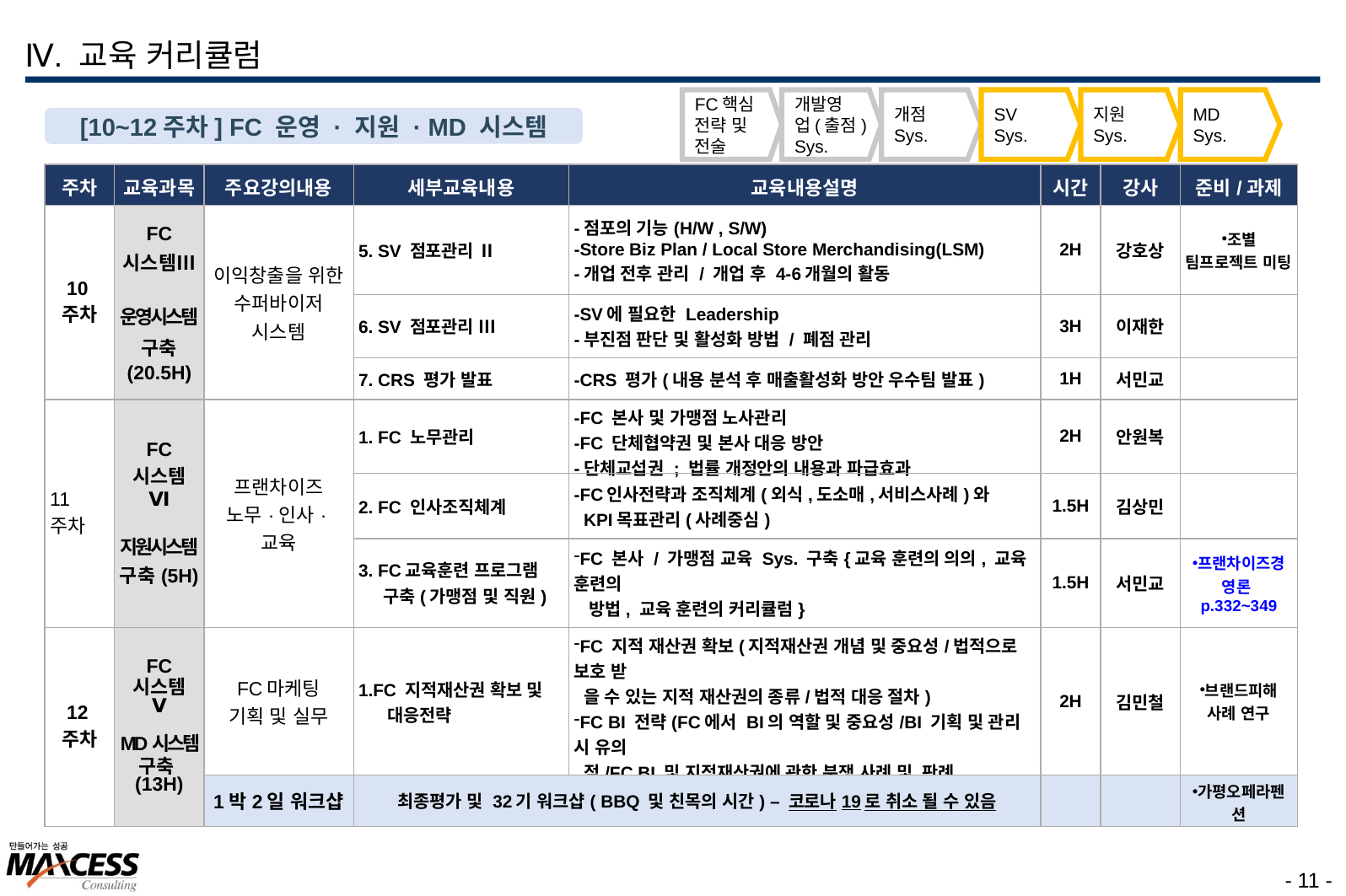

Ⅳ. 교육 커리큘럼
FC핵심
전략 및
전술
개발영
업(출점)
Sys.
개점
Sys.
SV
Sys.
지원
Sys.
MD
Sys.
[10~12주차] FC 운영 · 지원 · MD 시스템
| 주차 | 교육과목 | 주요강의내용 | 세부교육내용 | 교육내용설명 | 시간 | 강사 | 준비/과제 |
| --- | --- | --- | --- | --- | --- | --- | --- |
| 10주차 | FC 시스템Ⅲ 운영시스템 구축 (20.5H) | 이익창출을 위한 수퍼바이저 시스템 | 5. SV 점포관리 Ⅱ | -점포의 기능(H/W , S/W) -Store Biz Plan / Local Store Merchandising(LSM) -개업 전후 관리 / 개업 후 4-6개월의 활동 | 2H | 강호상 | 조별 팀프로젝트 미팅 |
|  |  |  | 6. SV 점포관리 Ⅲ | -SV에 필요한 Leadership -부진점 판단 및 활성화 방법 / 폐점 관리 | 3H | 이재한 |  |
|  |  |  | 7. CRS 평가 발표 | -CRS 평가(내용 분석 후 매출활성화 방안 우수팀 발표) | 1H | 서민교 |  |
| 11주차 | FC 시스템 Ⅵ 지원시스템 구축(5H) | 프랜차이즈 노무·인사·교육 | 1. FC 노무관리 | -FC 본사 및 가맹점 노사관리 -FC 단체협약권 및 본사 대응 방안 -단체교섭권 ; 법률 개정안의 내용과 파급효과 | 2H | 안원복 |  |
|  |  |  | 2. FC 인사조직체계 | -FC인사전략과 조직체계(외식,도소매,서비스사례)와 KPI목표관리(사례중심) | 1.5H | 김상민 |  |
|  |  |  | 3. FC교육훈련 프로그램 구축(가맹점 및 직원) | FC 본사 / 가맹점 교육 Sys. 구축{교육 훈련의 의의, 교육 훈련의 방법, 교육 훈련의 커리큘럼} | 1.5H | 서민교 | 프랜차이즈경영론p.332~349 |
| 12주차 | FC 시스템 Ⅴ MD시스템 구축(13H) | FC마케팅 기획 및 실무 | FC 지적재산권 확보 및 대응전략 | FC 지적 재산권 확보(지적재산권 개념 및 중요성/법적으로 보호 받 을 수 있는 지적 재산권의 종류/법적 대응 절차) FC BI 전략(FC에서 BI의 역할 및 중요성/BI 기획 및 관리 시 유의 점/FC BI 및 지적재산권에 관한 분쟁 사례 및 판례 | 2H | 김민철 | 브랜드피해 사례 연구 |
|  |  | 1박2일 워크샵 | 최종평가 및 32기 워크샵( BBQ 및 친목의 시간) – 코로나19로 취소 될 수 있음 |  |  |  | 가평오페라펜션 |
- 11 -